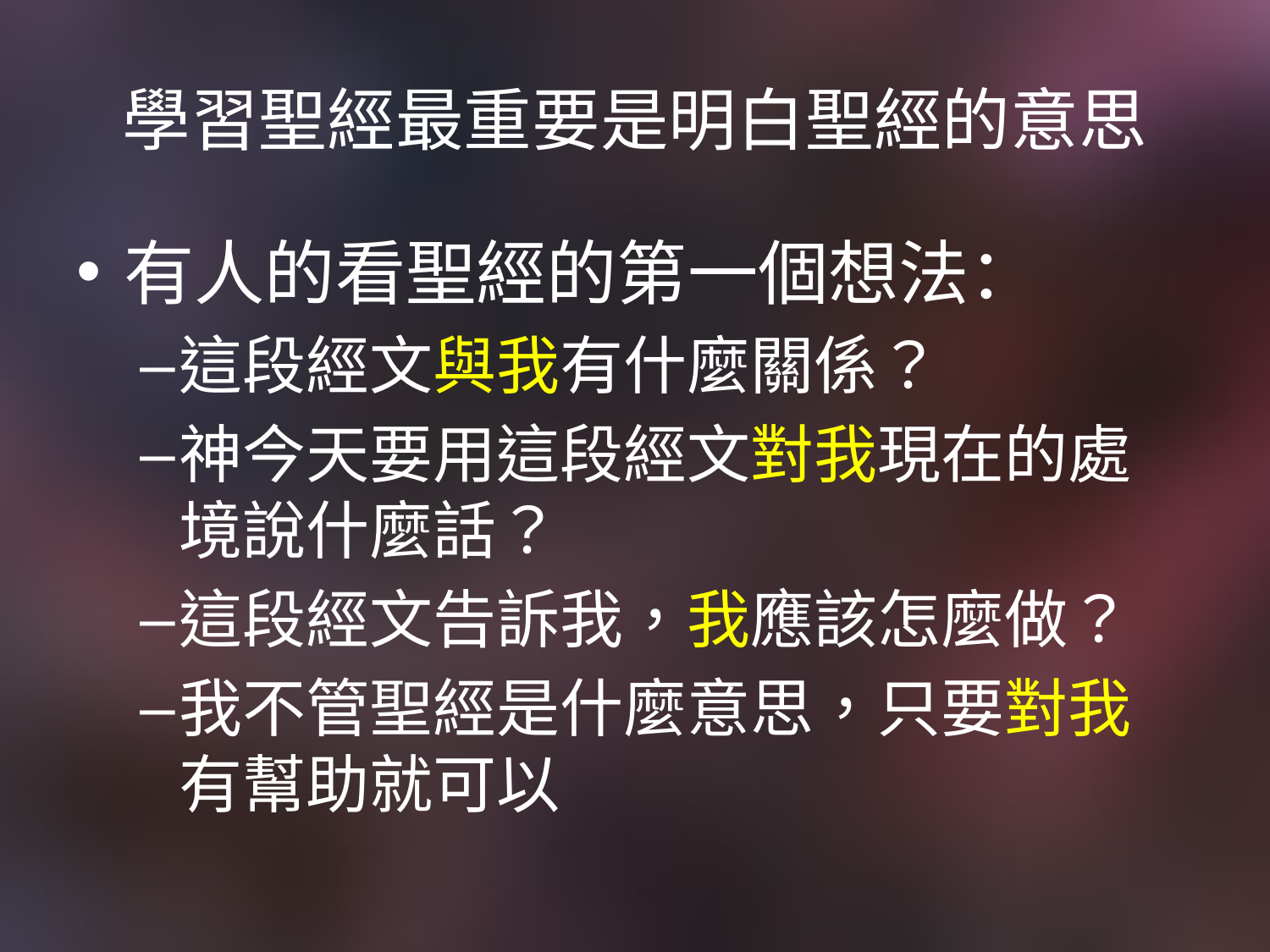

# 學習聖經最重要是明白聖經的意思
有人的看聖經的第一個想法：
這段經文與我有什麼關係？
神今天要用這段經文對我現在的處境說什麼話？
這段經文告訴我，我應該怎麼做？
我不管聖經是什麼意思，只要對我有幫助就可以